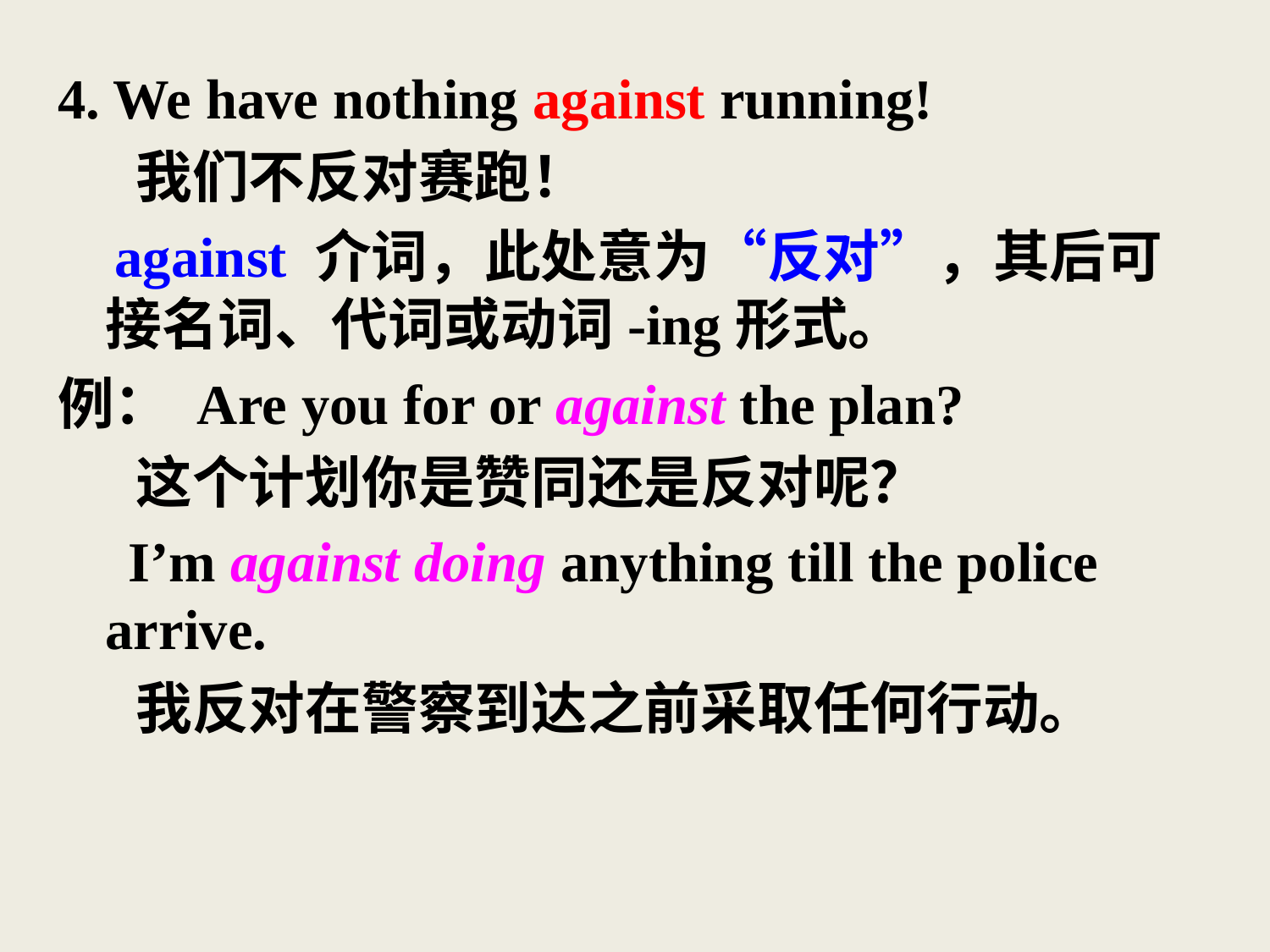

4. We have nothing against running!
     我们不反对赛跑！
    against 介词，此处意为“反对”，其后可接名词、代词或动词-ing形式。
例： Are you for or against the plan?
     这个计划你是赞同还是反对呢？
     I’m against doing anything till the police  arrive.
     我反对在警察到达之前采取任何行动。